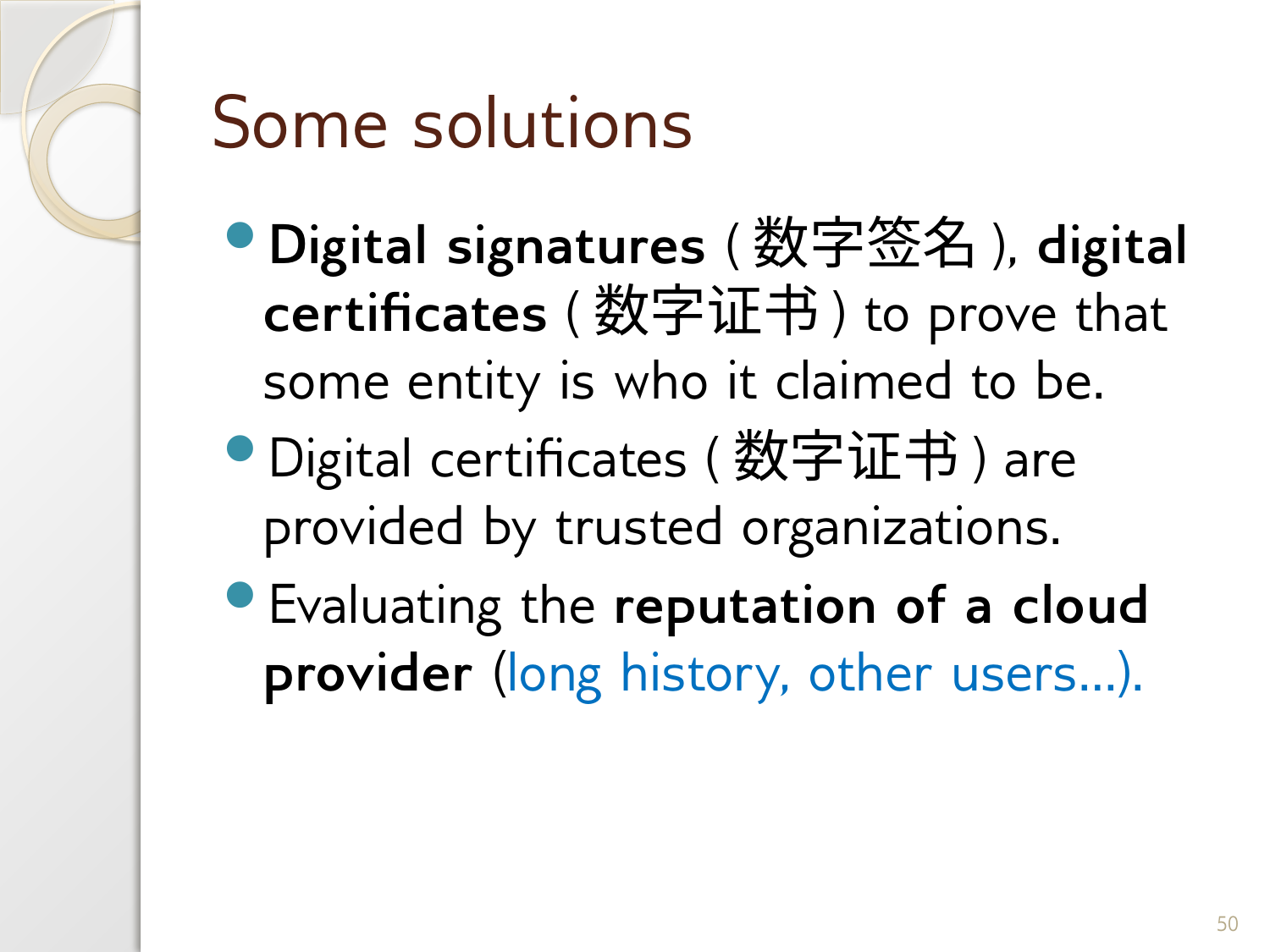

# Some solutions
Digital signatures (数字签名), digital certificates (数字证书) to prove that some entity is who it claimed to be.
Digital certificates (数字证书) are provided by trusted organizations.
Evaluating the reputation of a cloud provider (long history, other users…).
50